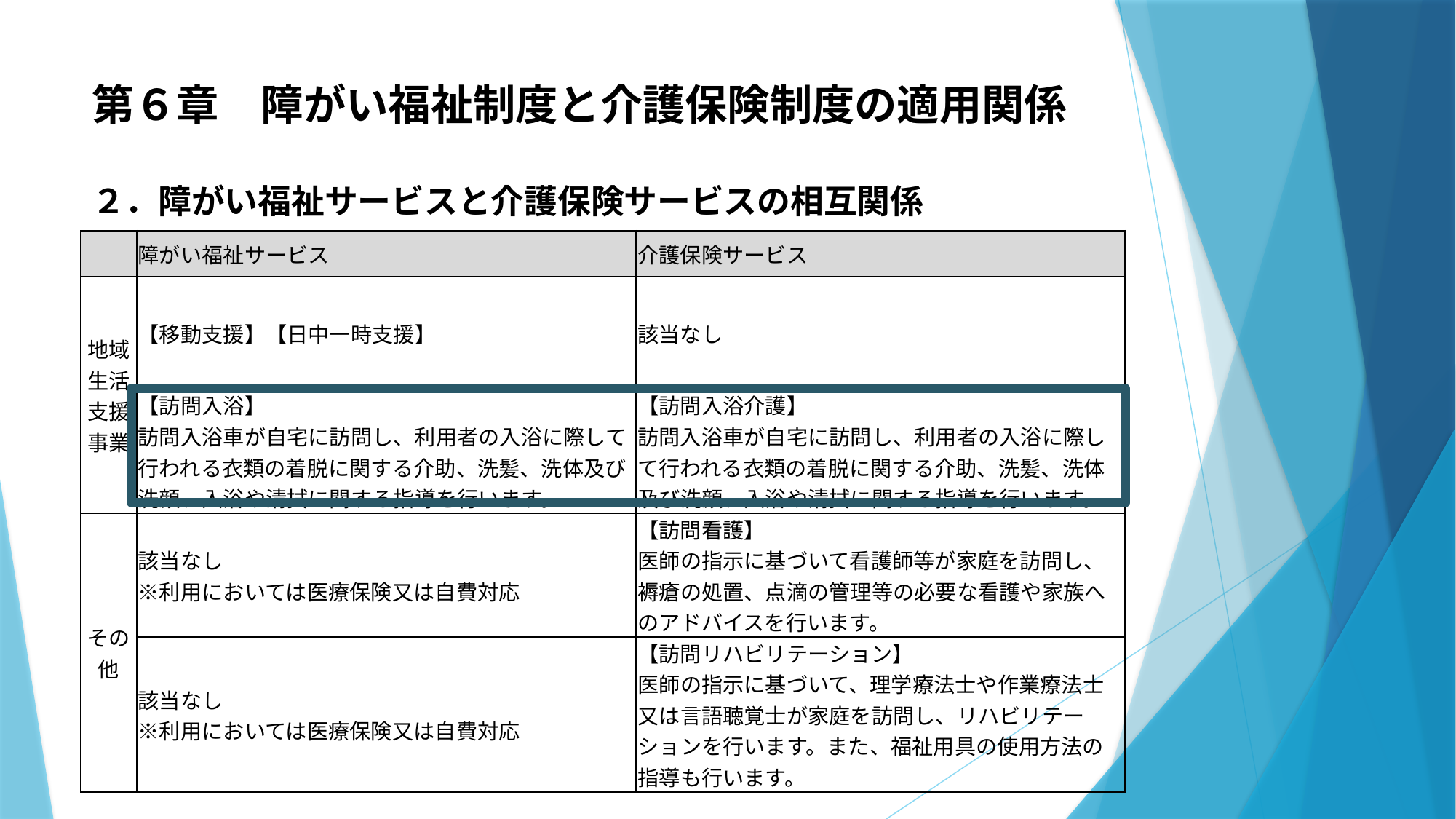

# 第６章　障がい福祉制度と介護保険制度の適用関係 ２．障がい福祉サービスと介護保険サービスの相互関係
|  | 障がい福祉サービス | 介護保険サービス |
| --- | --- | --- |
| 地域生活支援事業 | 【移動支援】【日中一時支援】 | 該当なし |
|  | 【訪問入浴】 訪問入浴車が自宅に訪問し、利用者の入浴に際して行われる衣類の着脱に関する介助、洗髪、洗体及び洗顔、入浴や清拭に関する指導を行います。 | 【訪問入浴介護】 訪問入浴車が自宅に訪問し、利用者の入浴に際して行われる衣類の着脱に関する介助、洗髪、洗体及び洗顔、入浴や清拭に関する指導を行います。 |
| その他 | 該当なし ※利用においては医療保険又は自費対応 | 【訪問看護】 医師の指示に基づいて看護師等が家庭を訪問し、褥瘡の処置、点滴の管理等の必要な看護や家族へのアドバイスを行います。 |
|  | 該当なし ※利用においては医療保険又は自費対応 | 【訪問リハビリテーション】 医師の指示に基づいて、理学療法士や作業療法士又は言語聴覚士が家庭を訪問し、リハビリテーションを行います。また、福祉用具の使用方法の指導も行います。 |